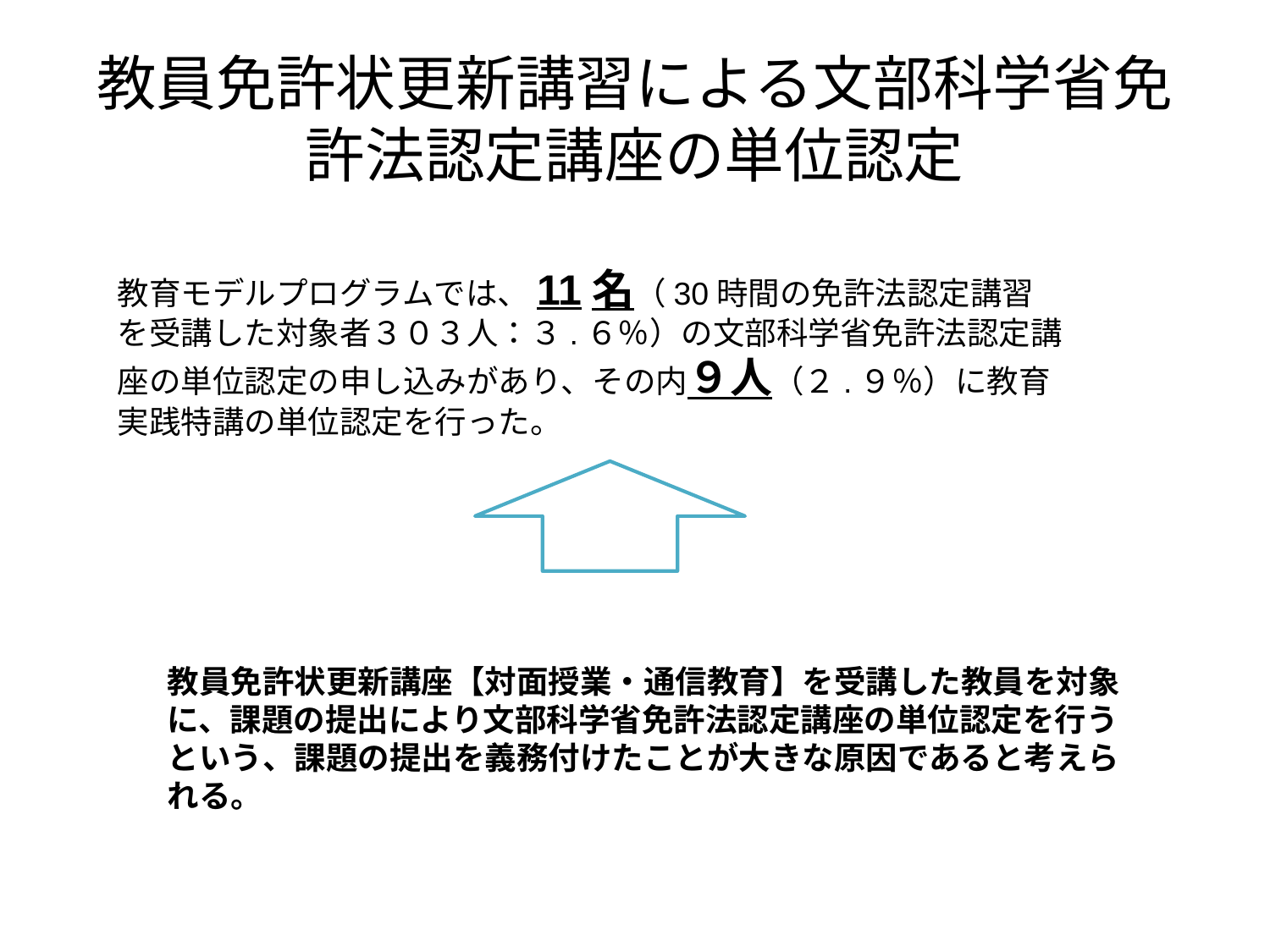

# 教員免許状更新講習による文部科学省免許法認定講座の単位認定
教育モデルプログラムでは、11名（30時間の免許法認定講習を受講した対象者３０３人：３.６％）の文部科学省免許法認定講座の単位認定の申し込みがあり、その内９人（２.９％）に教育実践特講の単位認定を行った。

教員免許状更新講座【対面授業・通信教育】を受講した教員を対象に、課題の提出により文部科学省免許法認定講座の単位認定を行うという、課題の提出を義務付けたことが大きな原因であると考えられる。